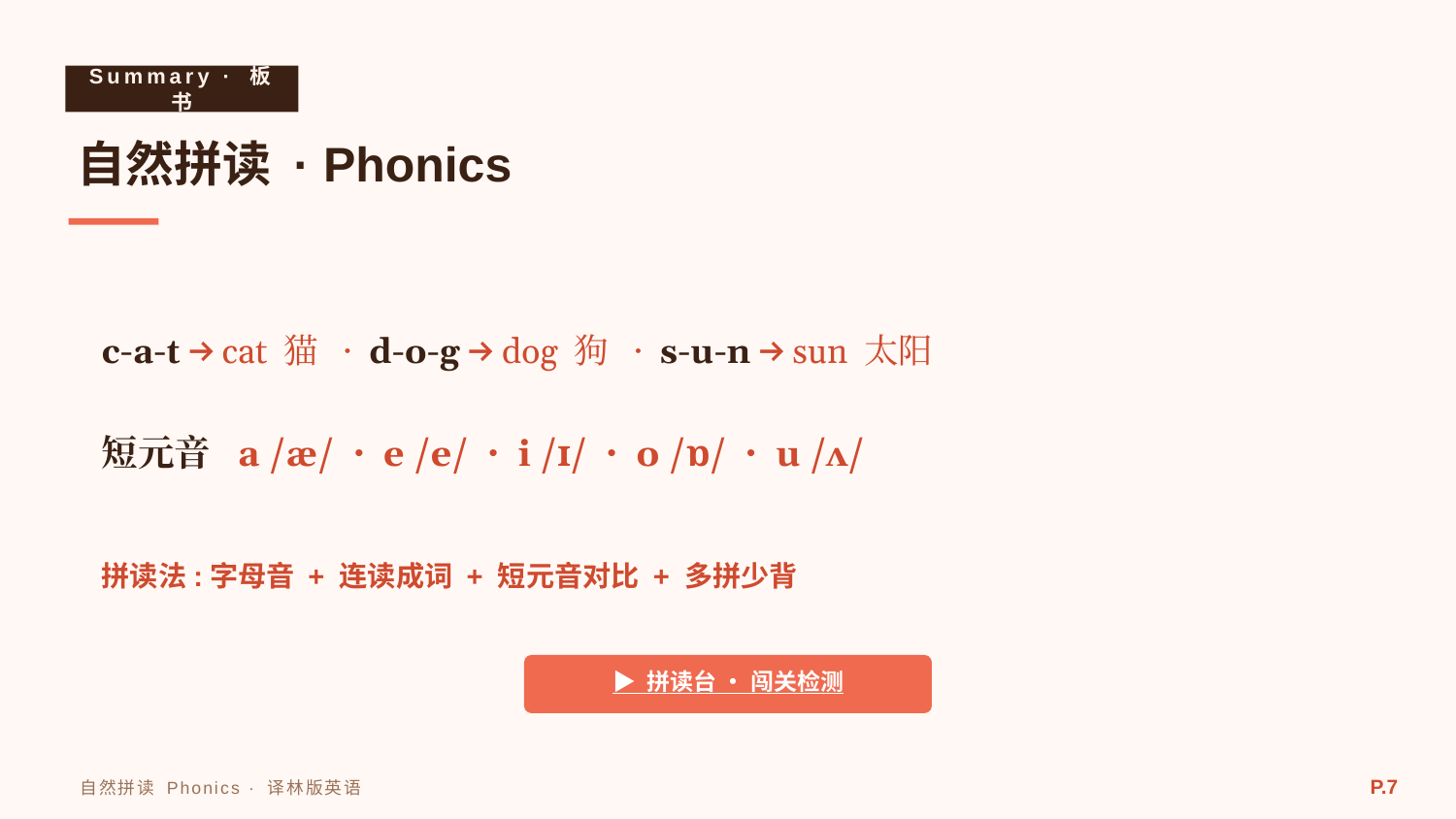

Summary · 板书

自然拼读 · Phonics

c-a-t → cat 猫  ·  d-o-g → dog 狗  ·  s-u-n → sun 太阳
短元音  a /æ/  ·  e /e/  ·  i /ɪ/  ·  o /ɒ/  ·  u /ʌ/
拼读法:字母音 + 连读成词 + 短元音对比 + 多拼少背
▶  拼读台 · 闯关检测

P.7
自然拼读 Phonics · 译林版英语